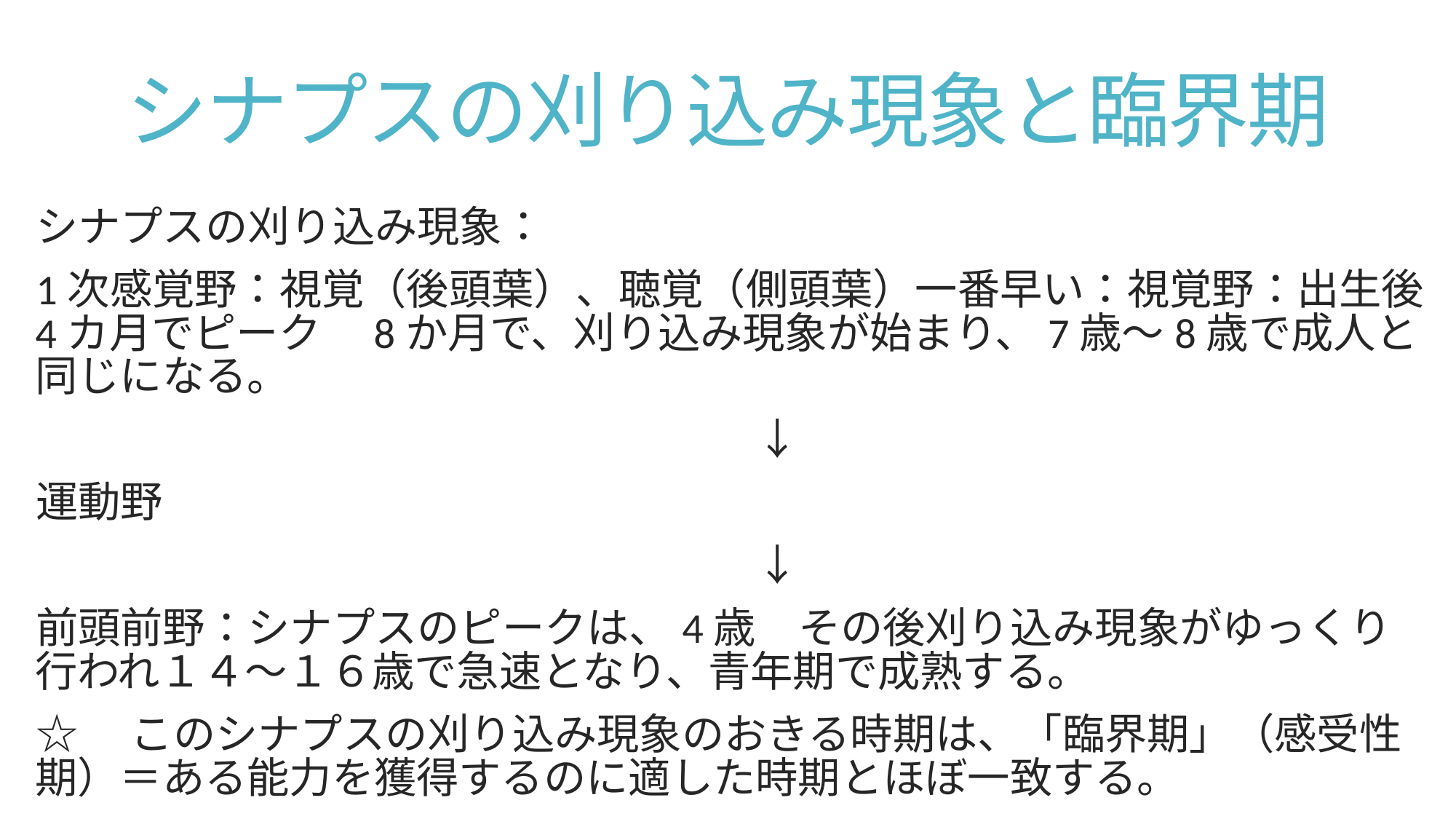

# シナプスの刈り込み現象と臨界期
シナプスの刈り込み現象：
1次感覚野：視覚（後頭葉）、聴覚（側頭葉）一番早い：視覚野：出生後4カ月でピーク　8か月で、刈り込み現象が始まり、7歳～8歳で成人と同じになる。
　　　　　　　　　　　　　　　　　↓
運動野
　　　　　　　　　　　　　　　　　↓
前頭前野：シナプスのピークは、4歳　その後刈り込み現象がゆっくり行われ１４～１６歳で急速となり、青年期で成熟する。
☆　このシナプスの刈り込み現象のおきる時期は、「臨界期」（感受性期）＝ある能力を獲得するのに適した時期とほぼ一致する。